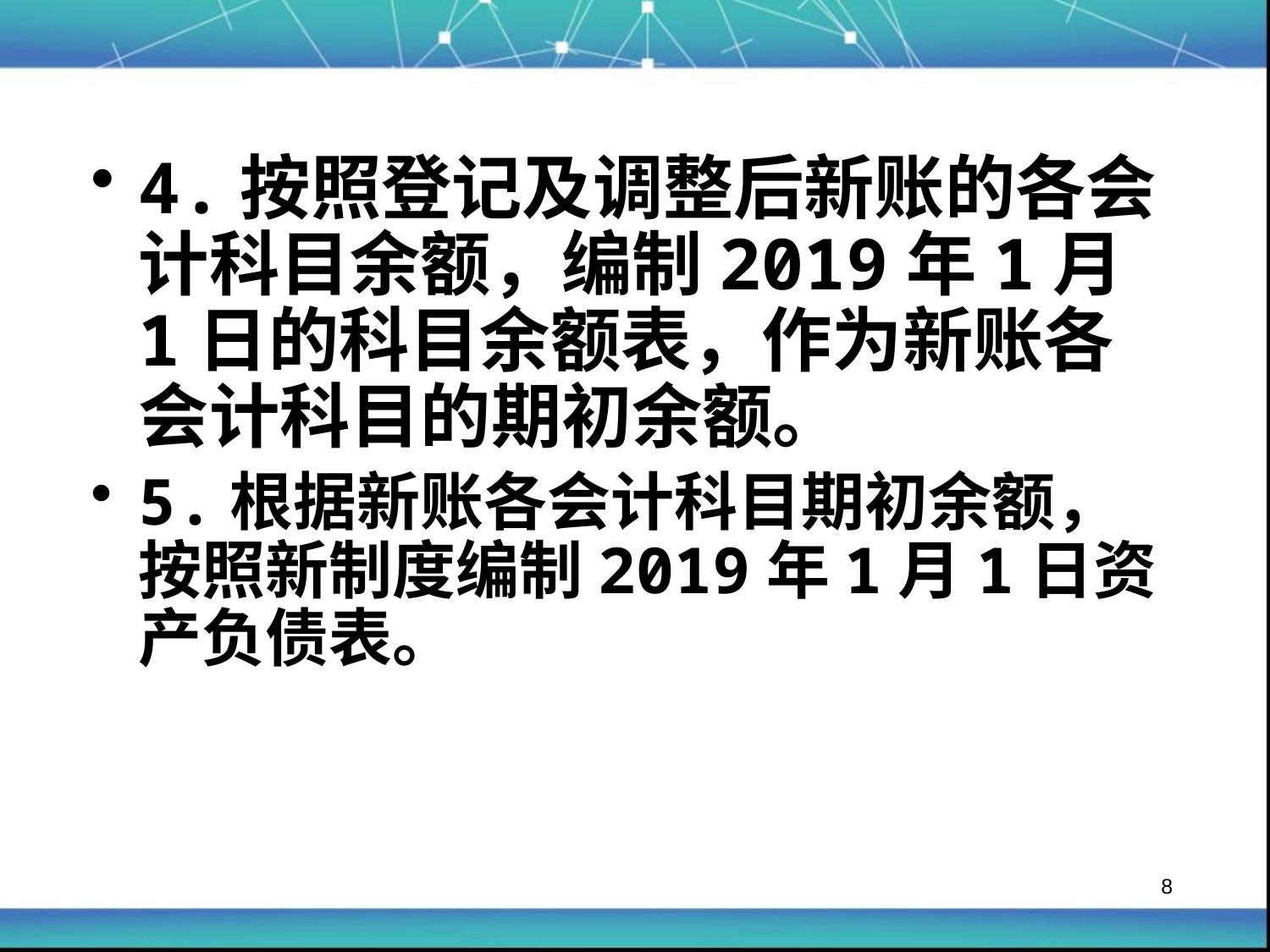

# 4.按照登记及调整后新账的各会计科目余额，编制2019年1月1日的科目余额表，作为新账各会计科目的期初余额。
5.根据新账各会计科目期初余额，按照新制度编制2019年1月1日资产负债表。
8